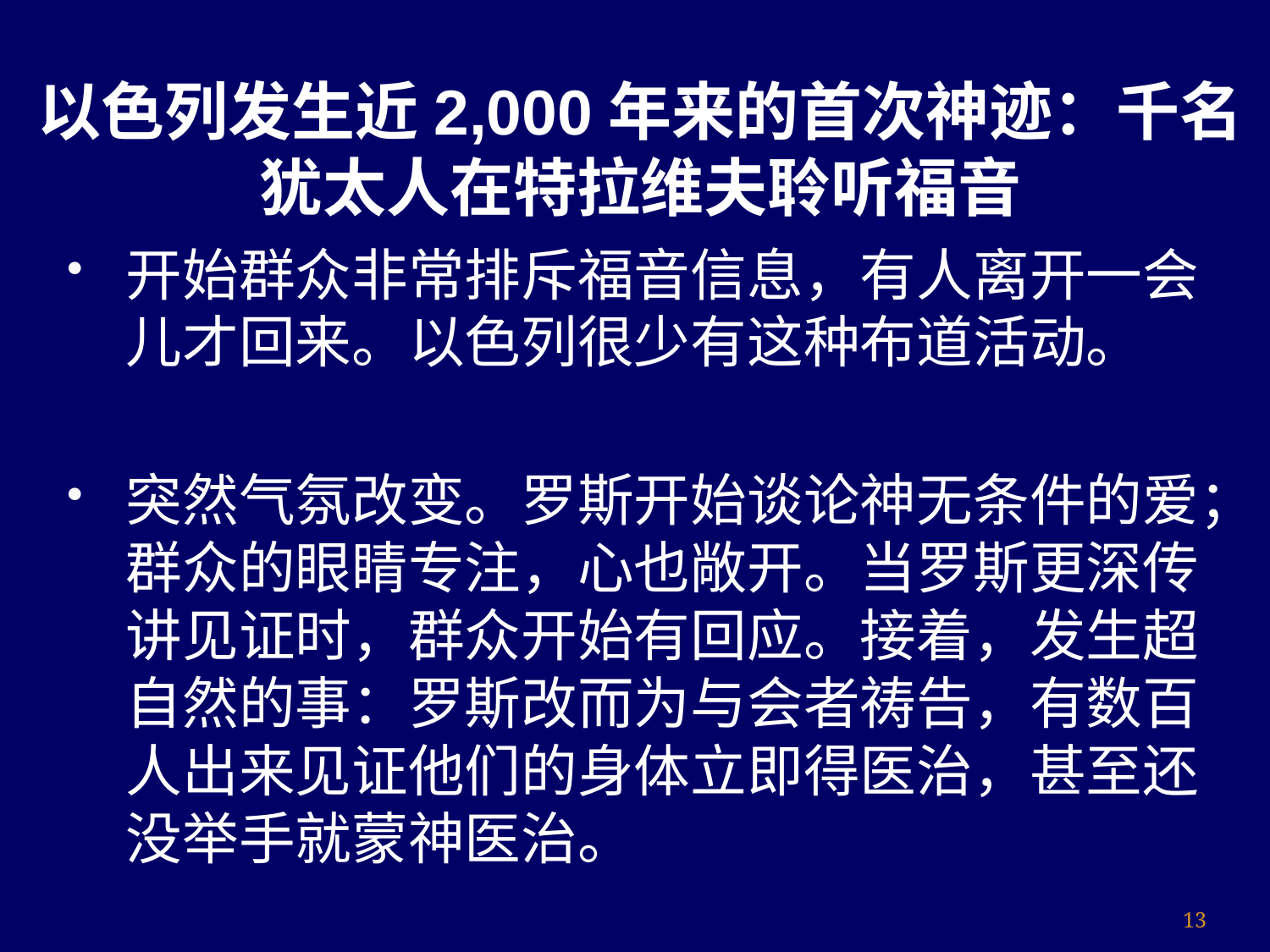

以色列发生近2,000年来的首次神迹：千名犹太人在特拉维夫聆听福音
开始群众非常排斥福音信息，有人离开一会儿才回来。以色列很少有这种布道活动。

突然气氛改变。罗斯开始谈论神无条件的爱；群众的眼睛专注，心也敞开。当罗斯更深传讲见证时，群众开始有回应。接着，发生超自然的事：罗斯改而为与会者祷告，有数百人出来见证他们的身体立即得医治，甚至还没举手就蒙神医治。
13